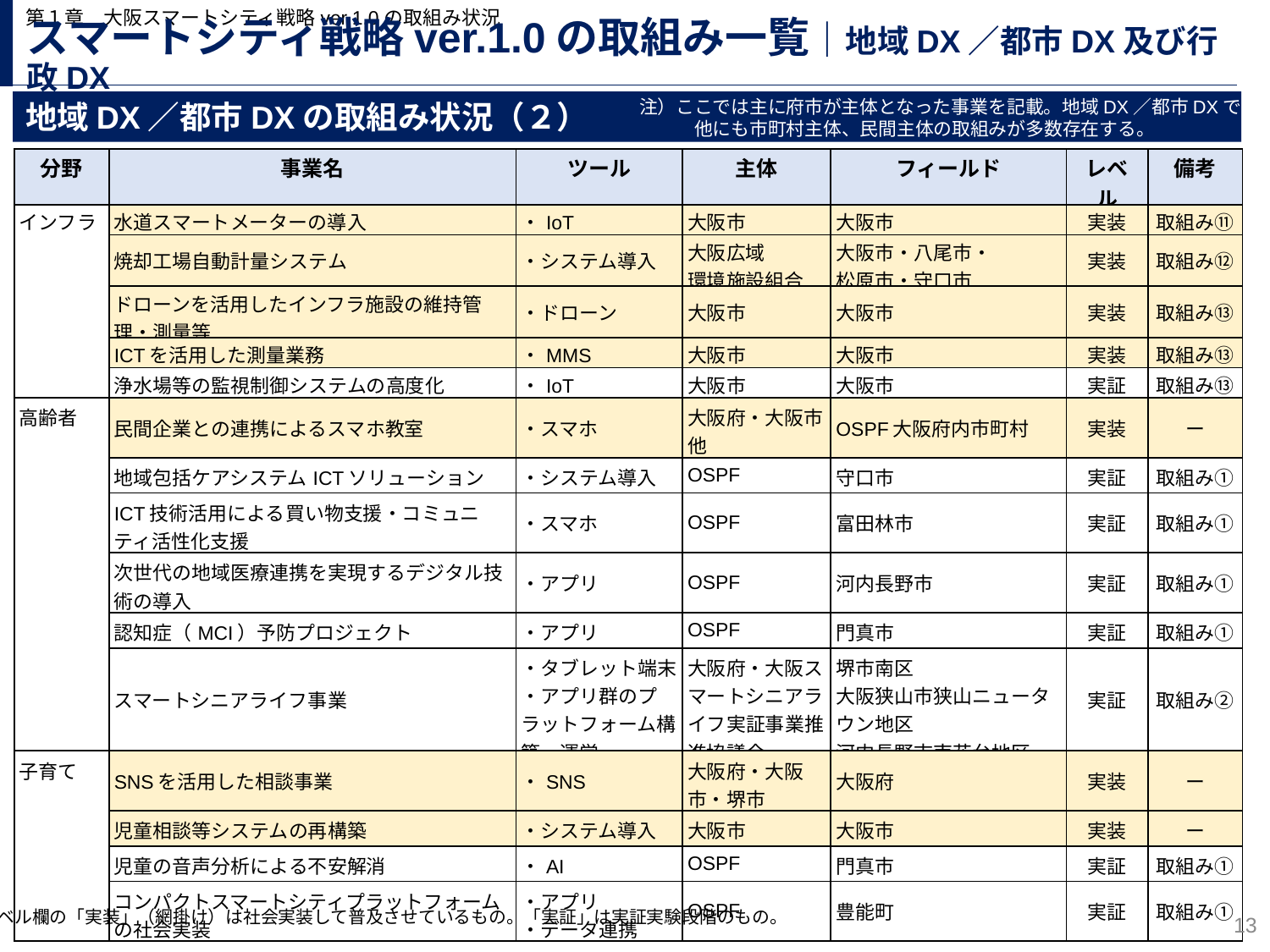

第１章　大阪スマートシティ戦略ver.1.0の取組み状況
# スマートシティ戦略ver.1.0の取組み一覧｜地域DX／都市DX及び行政DX
注）ここでは主に府市が主体となった事業を記載。地域DX／都市DXでは
　　　他にも市町村主体、民間主体の取組みが多数存在する。
地域DX／都市DXの取組み状況（２）
| 分野 | 事業名 | ツール | 主体 | フィールド | レベル | 備考 |
| --- | --- | --- | --- | --- | --- | --- |
| インフラ | 水道スマートメーターの導入 | ・IoT | 大阪市 | 大阪市 | 実装 | 取組み⑪ |
|  | 焼却工場自動計量システム | ・システム導入 | 大阪広域 環境施設組合 | 大阪市・八尾市・ 松原市・守口市 | 実装 | 取組み⑫ |
|  | ドローンを活用したインフラ施設の維持管理・測量等 | ・ドローン | 大阪市 | 大阪市 | 実装 | 取組み⑬ |
|  | ICTを活用した測量業務 | ・MMS | 大阪市 | 大阪市 | 実装 | 取組み⑬ |
|  | 浄水場等の監視制御システムの高度化 | ・IoT | 大阪市 | 大阪市 | 実証 | 取組み⑬ |
| 高齢者 | 民間企業との連携によるスマホ教室 | ・スマホ | 大阪府・大阪市他 | OSPF大阪府内市町村 | 実装 | ー |
|  | 地域包括ケアシステムICTソリューション | ・システム導入 | OSPF | 守口市 | 実証 | 取組み① |
|  | ICT技術活用による買い物支援・コミュニティ活性化支援 | ・スマホ | OSPF | 富田林市 | 実証 | 取組み① |
|  | 次世代の地域医療連携を実現するデジタル技術の導入 | ・アプリ | OSPF | 河内長野市 | 実証 | 取組み① |
|  | 認知症（MCI）予防プロジェクト | ・アプリ | OSPF | 門真市 | 実証 | 取組み① |
|  | スマートシニアライフ事業 | ・タブレット端末 ・アプリ群のプラットフォーム構築、運営 | 大阪府・大阪スマートシニアライフ実証事業推進協議会 | 堺市南区 大阪狭山市狭山ニュータウン地区 河内長野市南花台地区 | 実証 | 取組み② |
| 子育て | SNSを活用した相談事業 | ・SNS | 大阪府・大阪市・堺市 | 大阪府 | 実装 | ー |
|  | 児童相談等システムの再構築 | ・システム導入 | 大阪市 | 大阪市 | 実装 | ー |
|  | 児童の音声分析による不安解消 | ・AI | OSPF | 門真市 | 実証 | 取組み① |
|  | コンパクトスマートシティプラットフォームの社会実装 | ・アプリ ・データ連携 | OSPF | 豊能町 | 実証 | 取組み① |
13
※レベル欄の「実装」（網掛け）は社会実装して普及させているもの。「実証」は実証実験段階のもの。